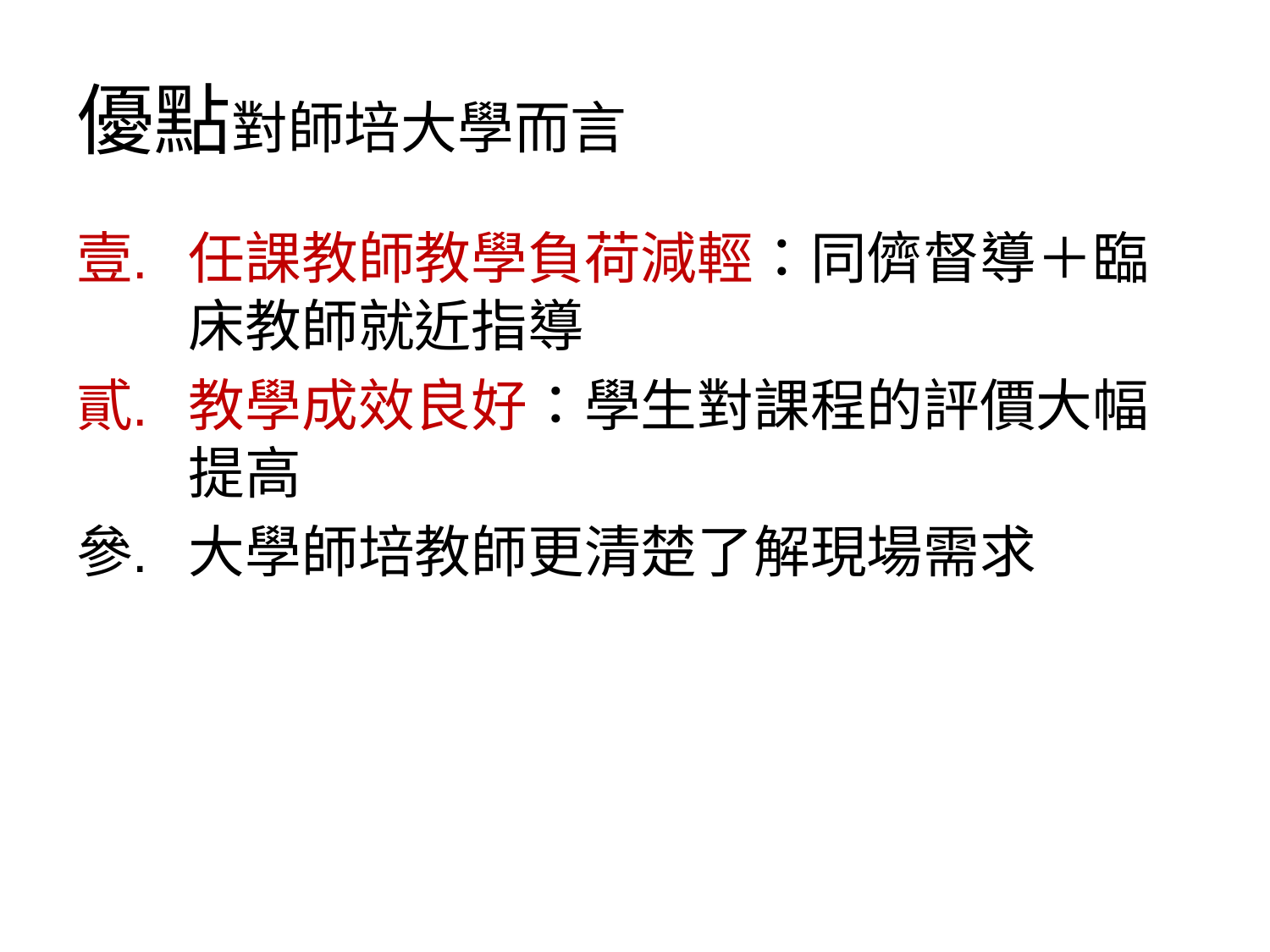

# 優點對師培大學而言
任課教師教學負荷減輕：同儕督導＋臨床教師就近指導
教學成效良好：學生對課程的評價大幅提高
大學師培教師更清楚了解現場需求